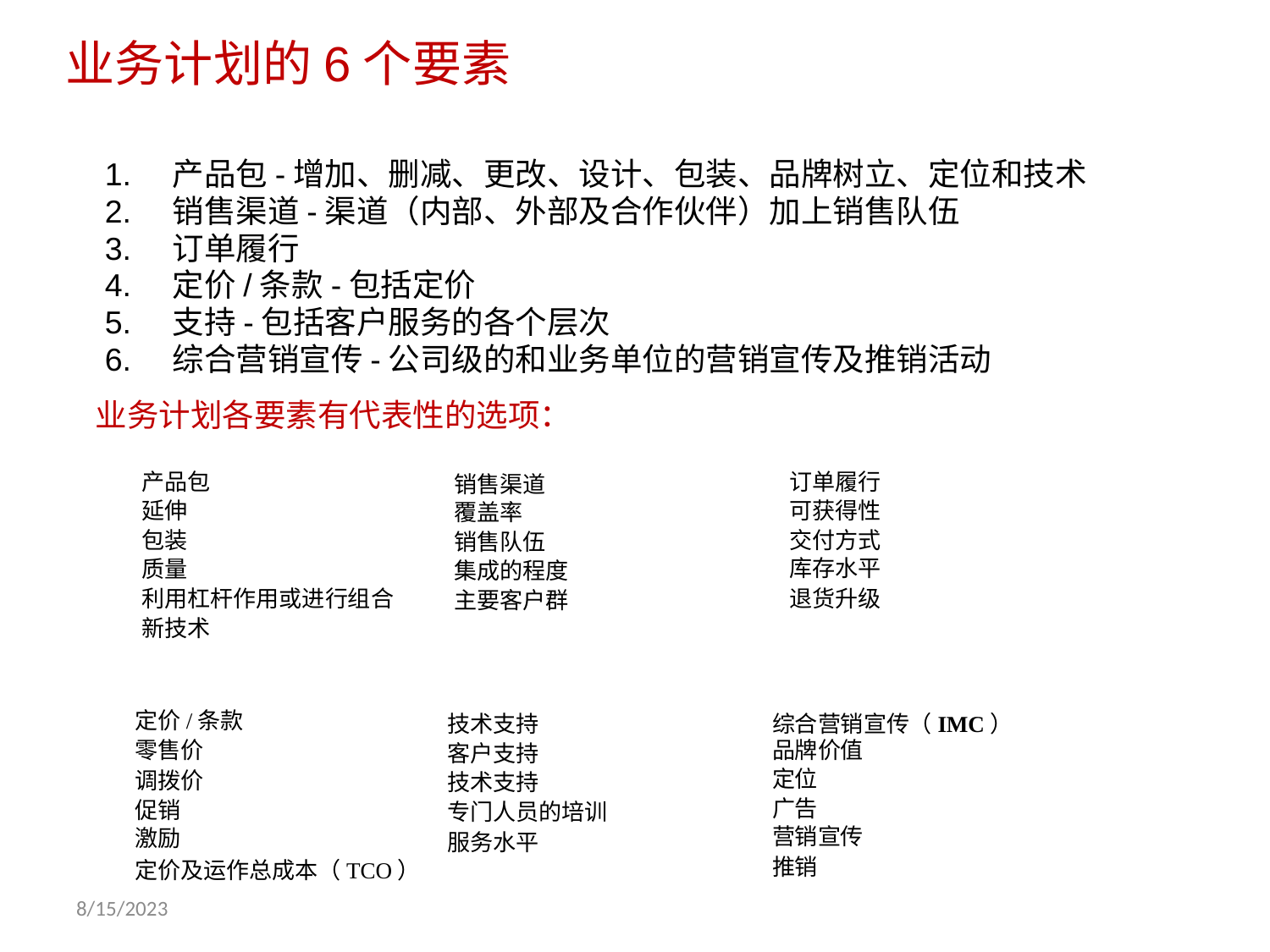

业务计划的6个要素
1.
2.
3.
4.
5.
6.
产品包-增加、删减、更改、设计、包装、品牌树立、定位和技术
销售渠道-渠道（内部、外部及合作伙伴）加上销售队伍
订单履行
定价/条款-包括定价
支持-包括客户服务的各个层次
综合营销宣传-公司级的和业务单位的营销宣传及推销活动
业务计划各要素有代表性的选项：
	产品包
	延伸
	包装
	质量
	利用杠杆作用或进行组合
	新技术

定价/条款
零售价
调拨价
促销
激励
定价及运作总成本（TCO）
	订单履行
	可获得性
	交付方式
	库存水平
	退货升级

综合营销宣传（IMC）
品牌价值
定位
广告
营销宣传
推销
	销售渠道
	覆盖率
	销售队伍
	集成的程度
	主要客户群

技术支持
客户支持
技术支持
专门人员的培训
服务水平
8/15/2023